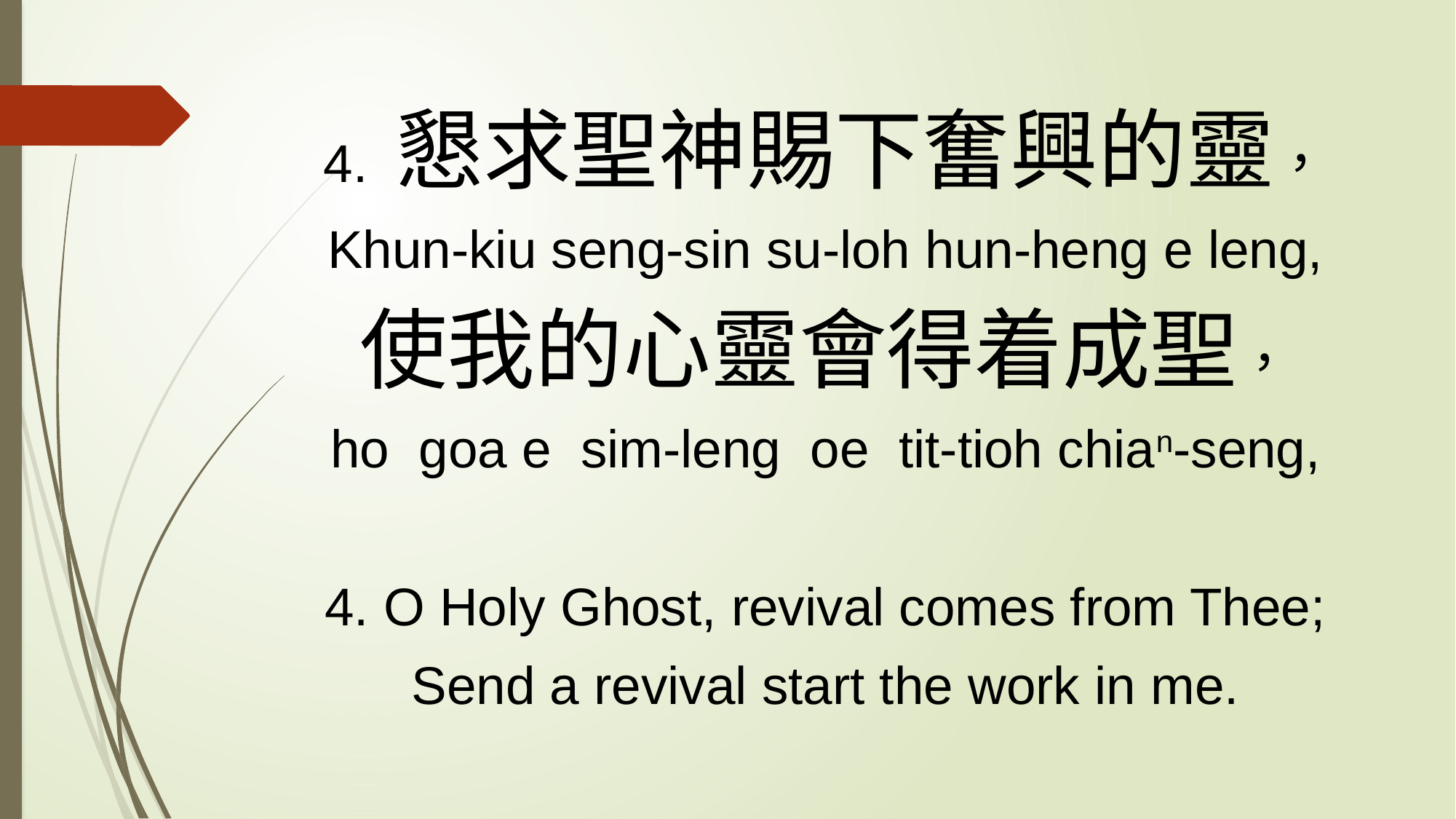

4. 懇求聖神賜下奮興的靈，
Khun-kiu seng-sin su-loh hun-heng e leng,
使我的心靈會得着成聖，
ho  goa e  sim-leng  oe  tit-tioh chian-seng,

4. O Holy Ghost, revival comes from Thee;
Send a revival start the work in me.